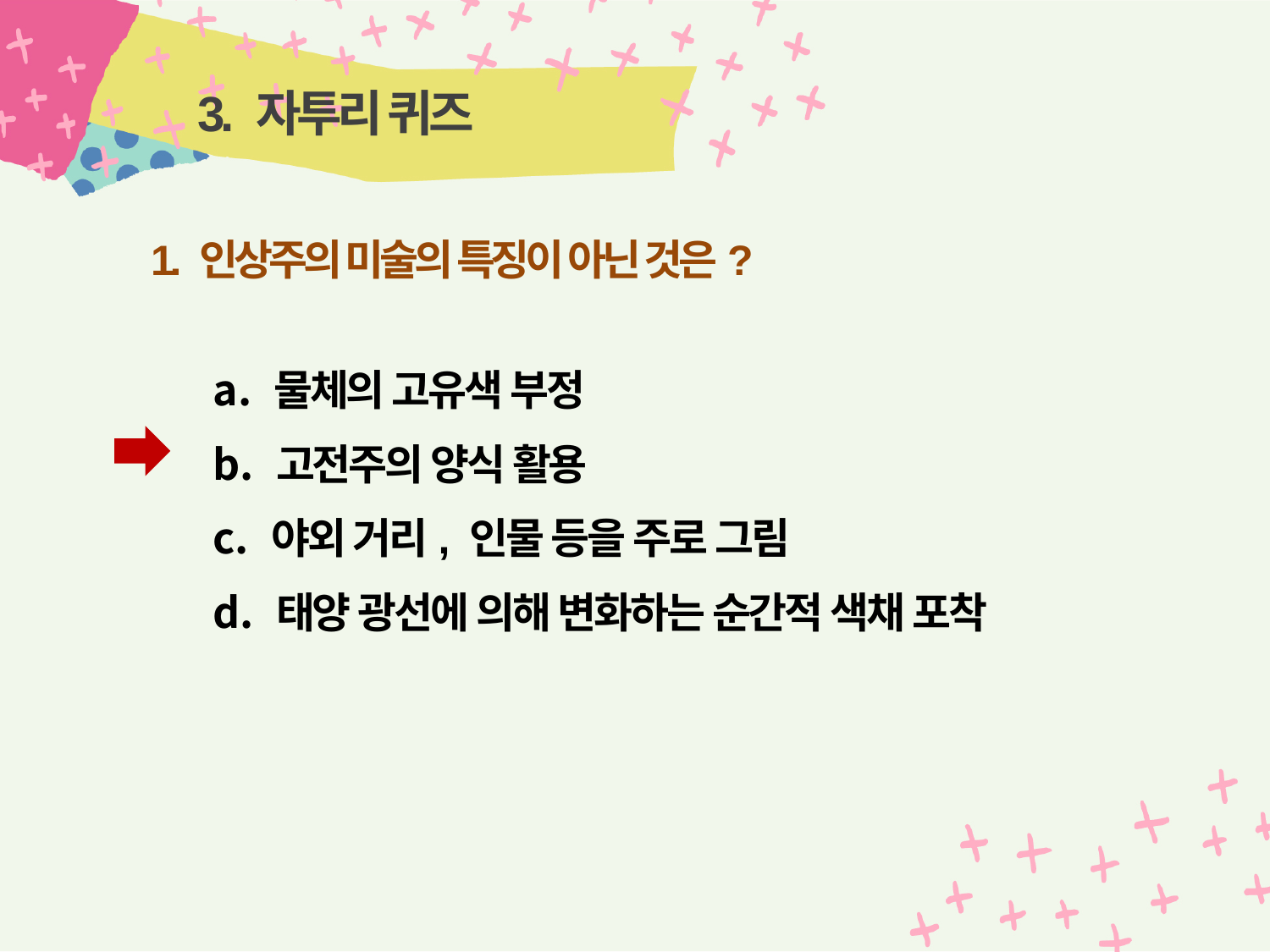

# 3. 자투리 퀴즈
1. 인상주의 미술의 특징이 아닌 것은?

 물체의 고유색 부정
 고전주의 양식 활용
 야외 거리, 인물 등을 주로 그림
 태양 광선에 의해 변화하는 순간적 색채 포착